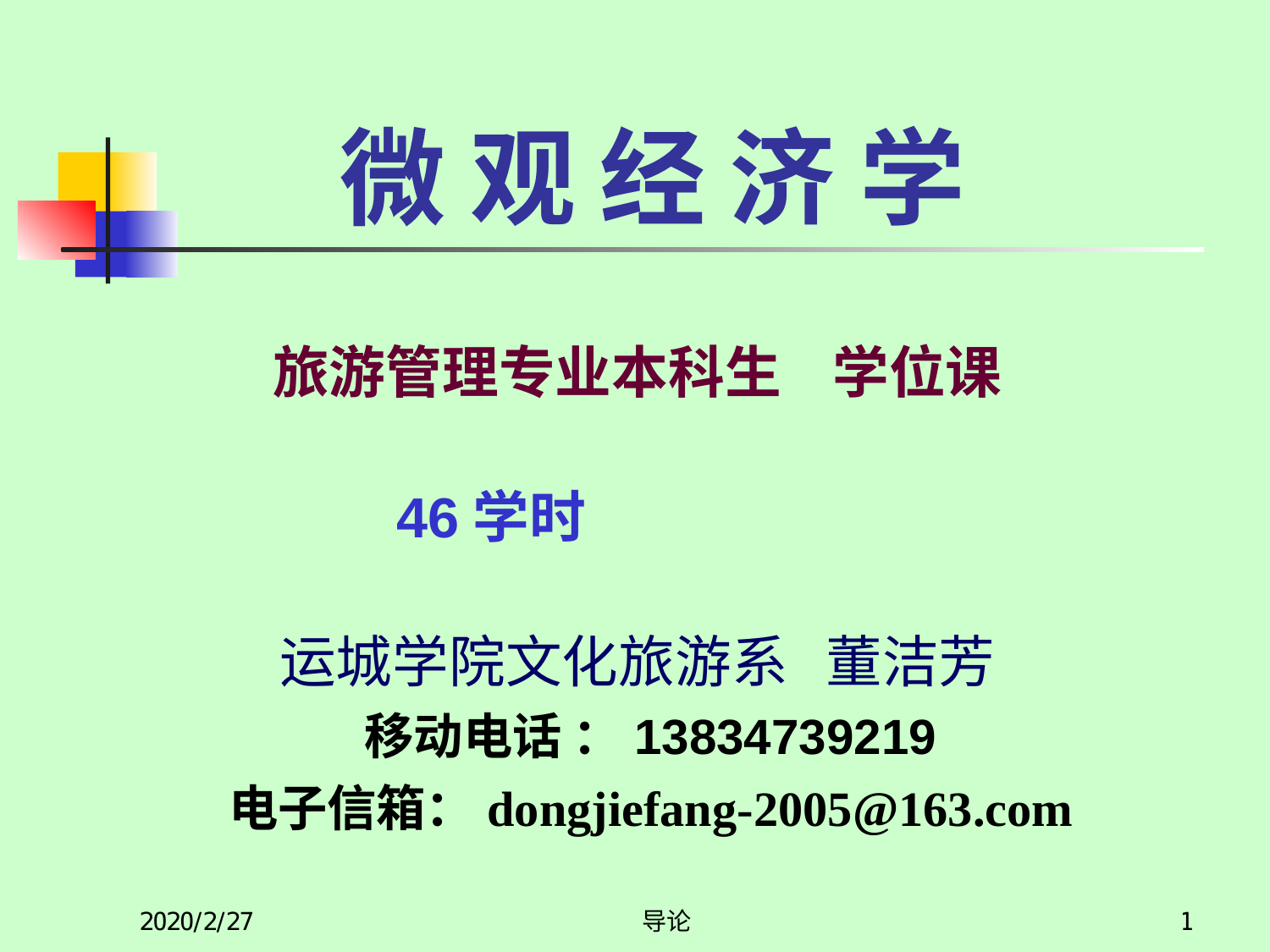

# 微 观 经 济 学
旅游管理专业本科生    学位课

46学时

运城学院文化旅游系   董洁芳
 移动电话 ：13834739219
 电子信箱：dongjiefang-2005@163.com
2020/2/27
导论
1